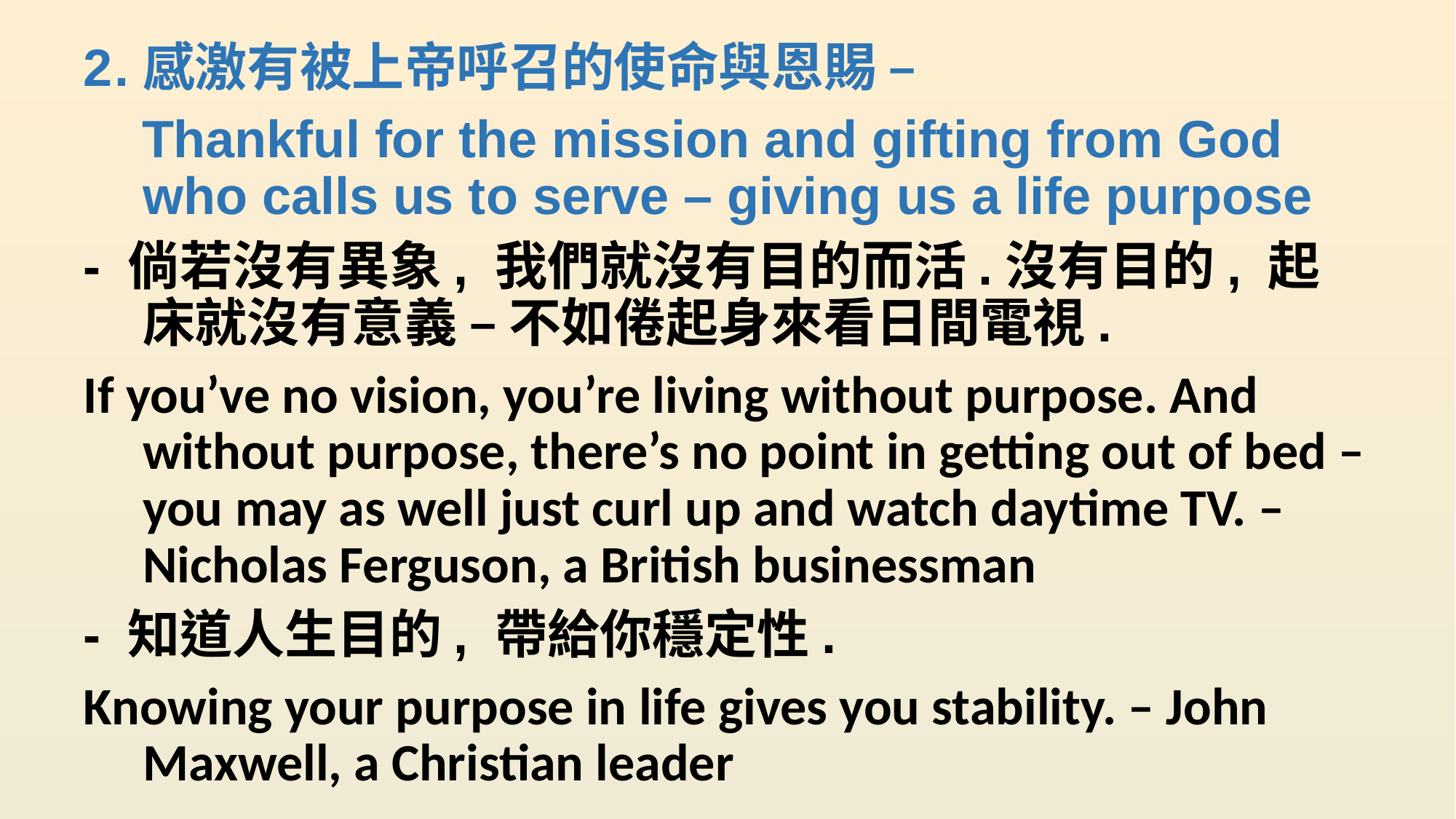

感激有被上帝呼召的使命與恩賜 –
    Thankful for the mission and gifting from God who calls us to serve – giving us a life purpose
- 倘若沒有異象, 我們就沒有目的而活.沒有目的, 起床就沒有意義 – 不如倦起身來看日間電視.
If you’ve no vision, you’re living without purpose. And without purpose, there’s no point in getting out of bed – you may as well just curl up and watch daytime TV. – Nicholas Ferguson, a British businessman
- 知道人生目的, 帶給你穩定性.
Knowing your purpose in life gives you stability. – John Maxwell, a Christian leader